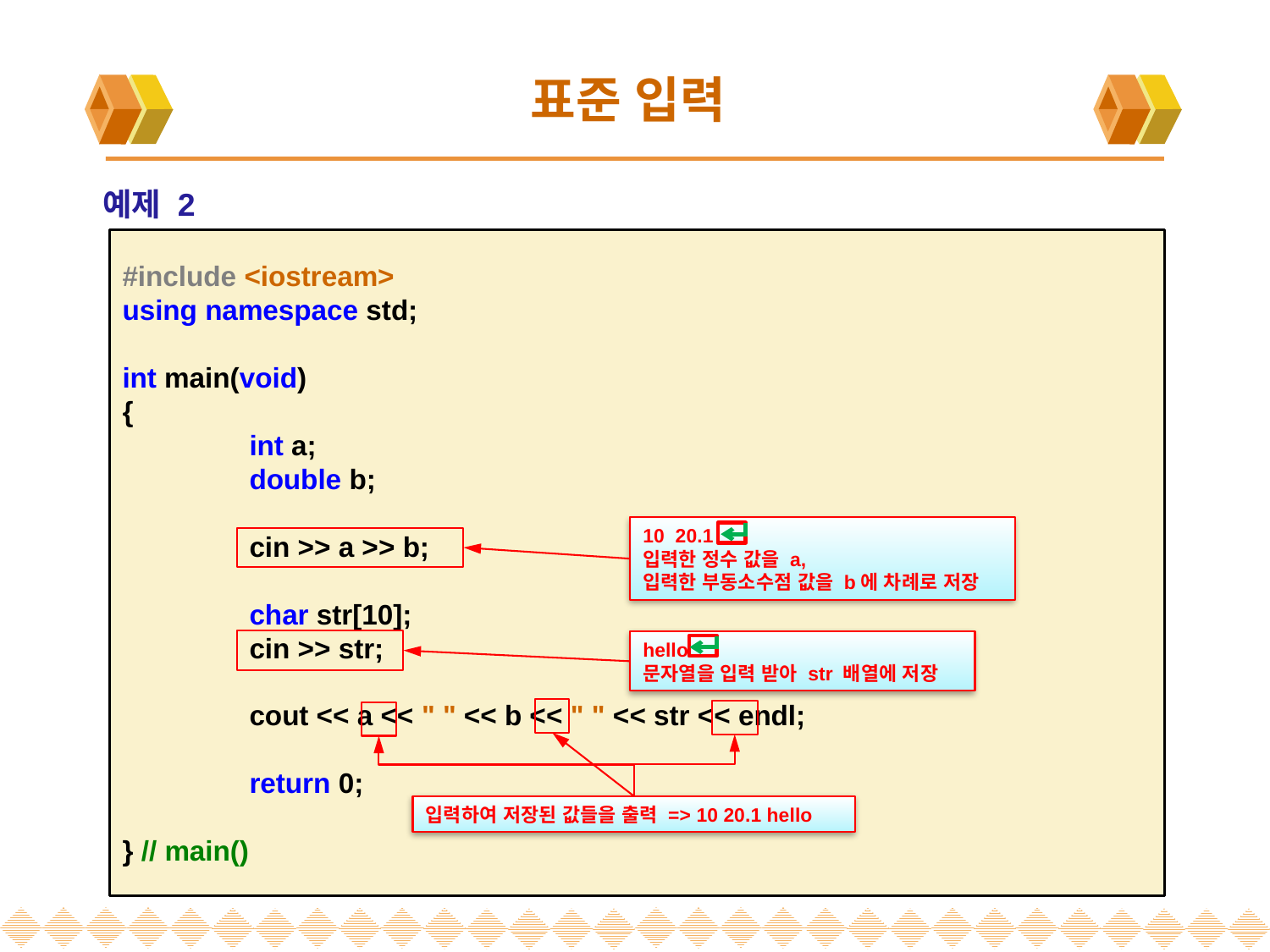

# 표준 입력
예제 2
#include <iostream>
using namespace std;

int main(void)
{
	int a;
	double b;

	cin >> a >> b;

	char str[10];
	cin >> str;

	cout << a << " " << b << " " << str << endl;

	return 0;

} // main()
10  20.1
입력한 정수 값을 a,
입력한 부동소수점 값을 b에 차례로 저장

hello
문자열을 입력 받아 str 배열에 저장

입력하여 저장된 값들을 출력 => 10 20.1 hello